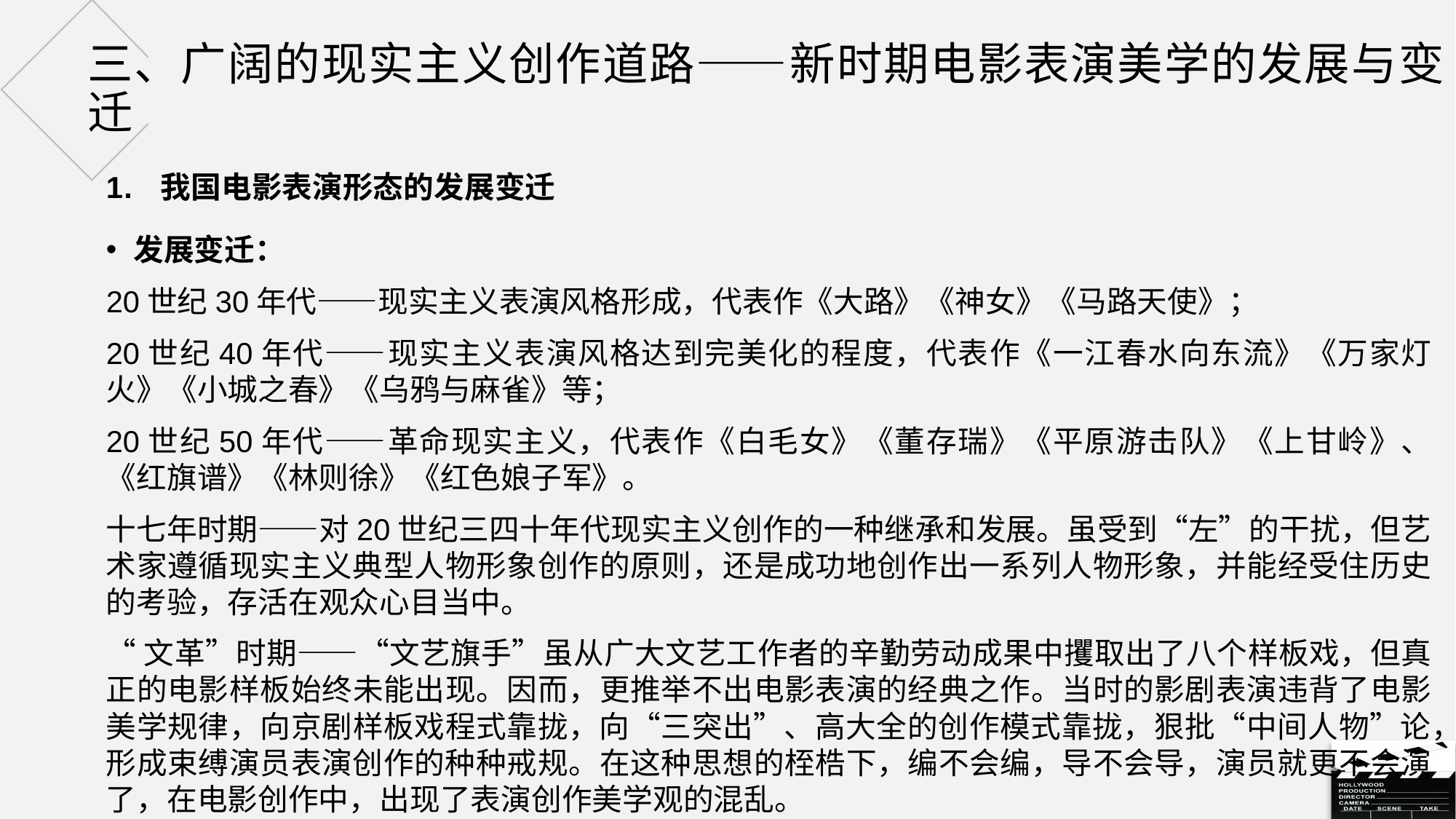

# 三、广阔的现实主义创作道路——新时期电影表演美学的发展与变迁
我国电影表演形态的发展变迁
发展变迁：
20世纪30年代——现实主义表演风格形成，代表作《大路》《神女》《马路天使》；
20世纪40年代——现实主义表演风格达到完美化的程度，代表作《一江春水向东流》《万家灯火》《小城之春》《乌鸦与麻雀》等；
20世纪50年代——革命现实主义，代表作《白毛女》《董存瑞》《平原游击队》《上甘岭》、《红旗谱》《林则徐》《红色娘子军》。
十七年时期——对20世纪三四十年代现实主义创作的一种继承和发展。虽受到“左”的干扰，但艺术家遵循现实主义典型人物形象创作的原则，还是成功地创作出一系列人物形象，并能经受住历史的考验，存活在观众心目当中。
“文革”时期——“文艺旗手”虽从广大文艺工作者的辛勤劳动成果中攫取出了八个样板戏，但真正的电影样板始终未能出现。因而，更推举不出电影表演的经典之作。当时的影剧表演违背了电影美学规律，向京剧样板戏程式靠拢，向“三突出”、高大全的创作模式靠拢，狠批“中间人物”论，形成束缚演员表演创作的种种戒规。在这种思想的桎梏下，编不会编，导不会导，演员就更不会演了，在电影创作中，出现了表演创作美学观的混乱。